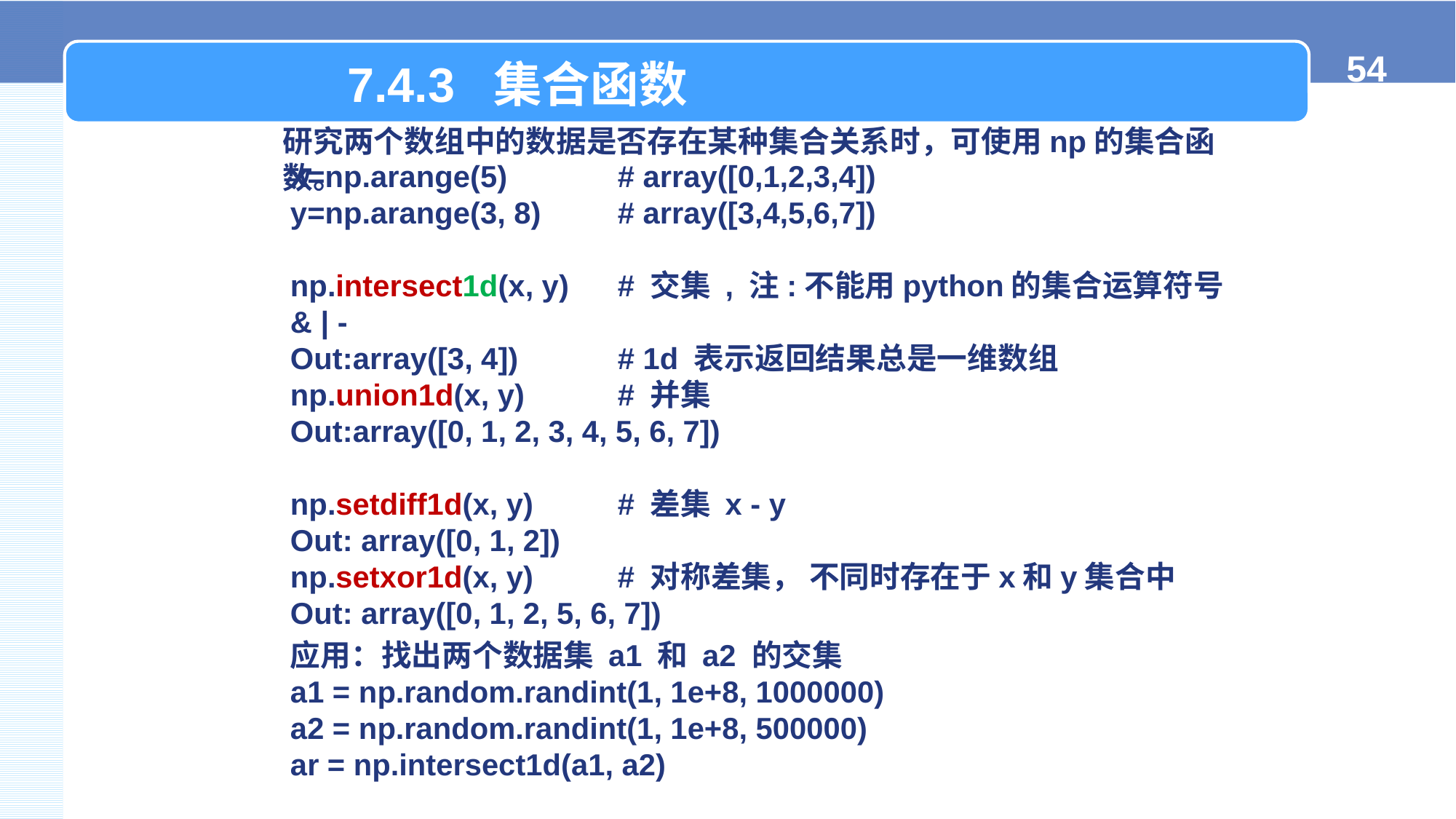

7.4.3  集合函数
研究两个数组中的数据是否存在某种集合关系时，可使用np的集合函数。
x=np.arange(5)  	# array([0,1,2,3,4])
y=np.arange(3, 8)  	# array([3,4,5,6,7])

np.intersect1d(x, y) 	# 交集 , 注:不能用python的集合运算符号& | -
Out:array([3, 4])	# 1d 表示返回结果总是一维数组
np.union1d(x, y)	# 并集
Out:array([0, 1, 2, 3, 4, 5, 6, 7])

np.setdiff1d(x, y)	# 差集 x - y
Out: array([0, 1, 2])
np.setxor1d(x, y)	# 对称差集， 不同时存在于x和y集合中
Out: array([0, 1, 2, 5, 6, 7])

应用：找出两个数据集 a1 和 a2 的交集
a1 = np.random.randint(1, 1e+8, 1000000)
a2 = np.random.randint(1, 1e+8, 500000)
ar = np.intersect1d(a1, a2)